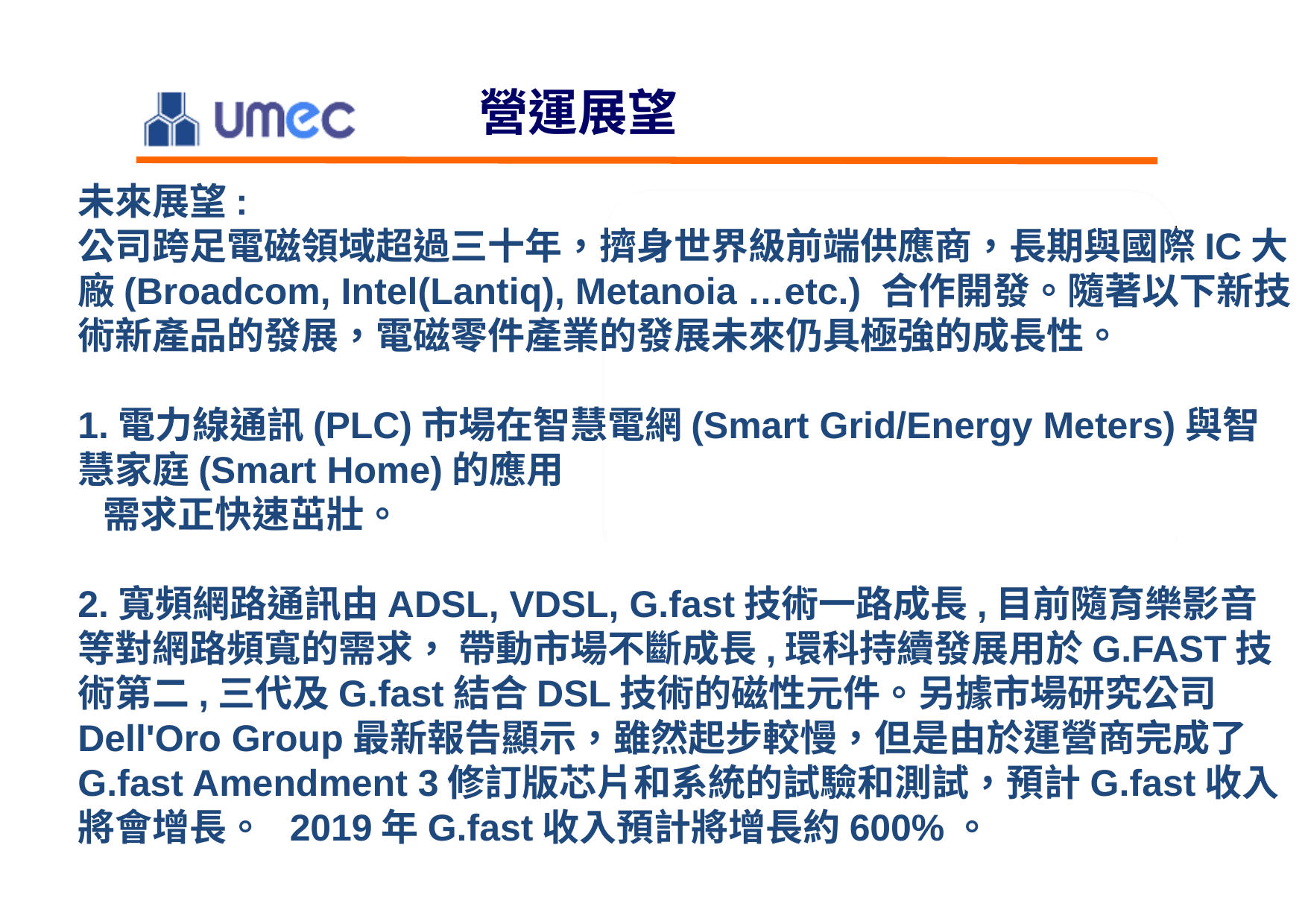

# 營運展望

未來展望:
公司跨足電磁領域超過三十年，擠身世界級前端供應商，長期與國際IC大廠(Broadcom, Intel(Lantiq), Metanoia …etc.) 合作開發。隨著以下新技術新產品的發展，電磁零件產業的發展未來仍具極強的成長性。

1.電力線通訊(PLC)市場在智慧電網(Smart Grid/Energy Meters)與智慧家庭(Smart Home)的應用
  需求正快速茁壯。

2.寬頻網路通訊由ADSL, VDSL, G.fast技術一路成長,目前隨育樂影音等對網路頻寬的需求， 帶動市場不斷成長,環科持續發展用於G.FAST技術第二,三代及G.fast結合DSL技術的磁性元件。另據市場研究公司Dell'Oro Group最新報告顯示，雖然起步較慢，但是由於運營商完成了G.fast Amendment 3修訂版芯片和系統的試驗和測試，預計G.fast收入將會增長。  2019年G.fast收入預計將增長約600%。